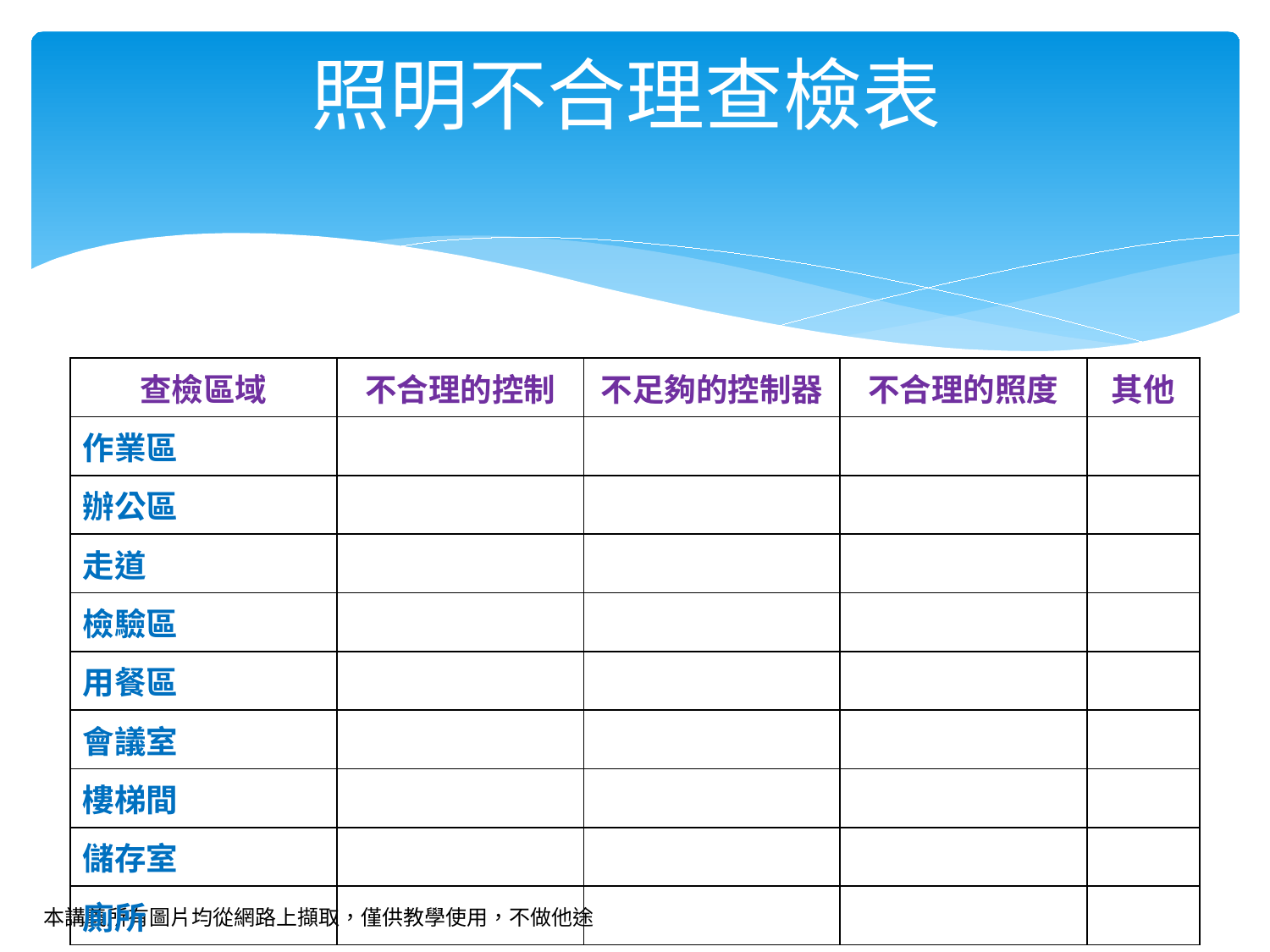

# 照明不合理查檢表
| 查檢區域 | 不合理的控制 | 不足夠的控制器 | 不合理的照度 | 其他 |
| --- | --- | --- | --- | --- |
| 作業區 |  |  |  |  |
| 辦公區 |  |  |  |  |
| 走道 |  |  |  |  |
| 檢驗區 |  |  |  |  |
| 用餐區 |  |  |  |  |
| 會議室 |  |  |  |  |
| 樓梯間 |  |  |  |  |
| 儲存室 |  |  |  |  |
| 廁所 |  |  |  |  |